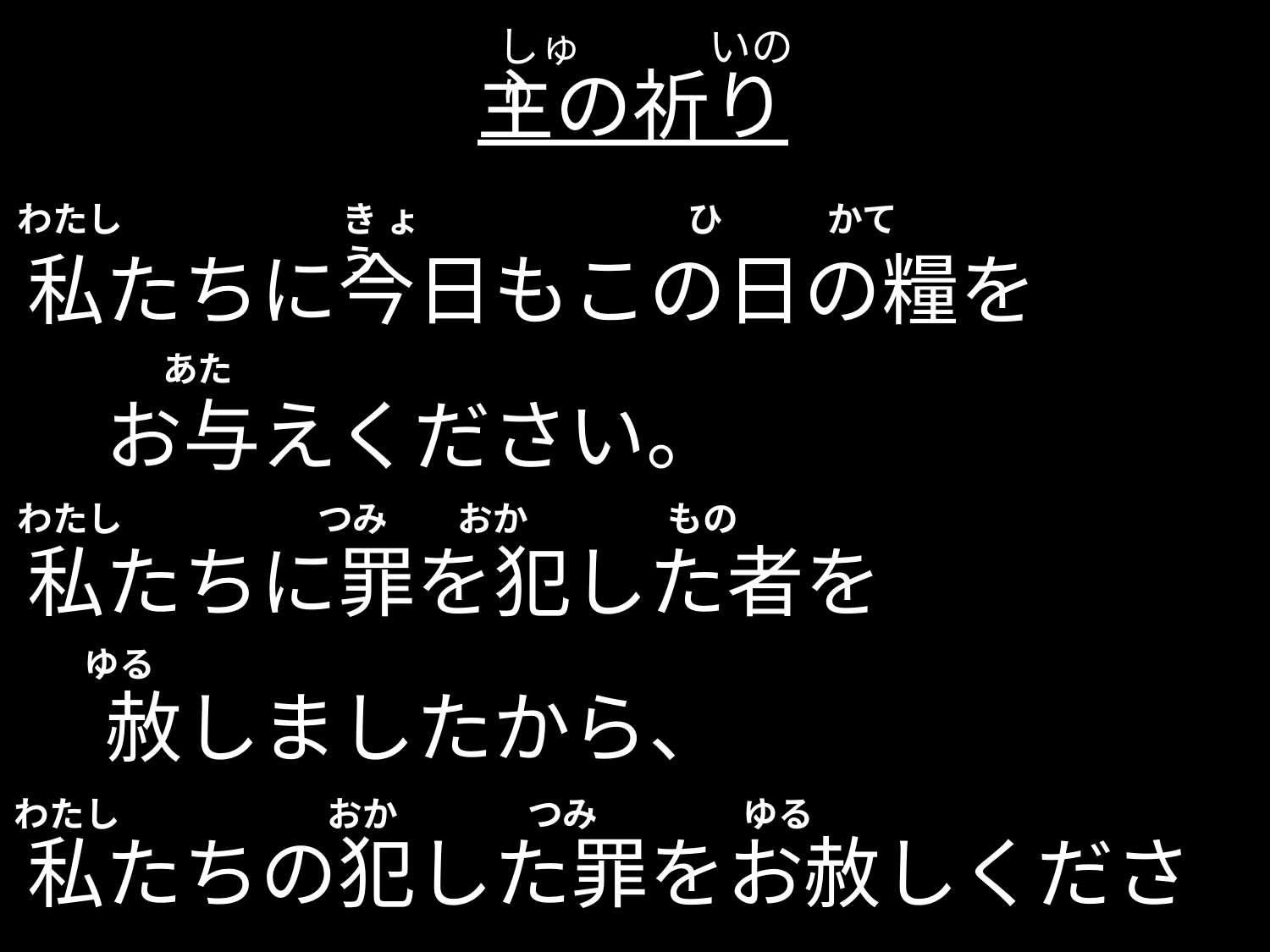

しゅ　　　いのり
主の祈り
わたし
き ょ う
ひ
かて
私たちに今日もこの日の糧を
　お与えください。
私たちに罪を犯した者を
　赦しましたから、
私たちの犯した罪をお赦しください。

あた
わたし
つみ
おか
もの
ゆる
わたし
おか
つみ
ゆる